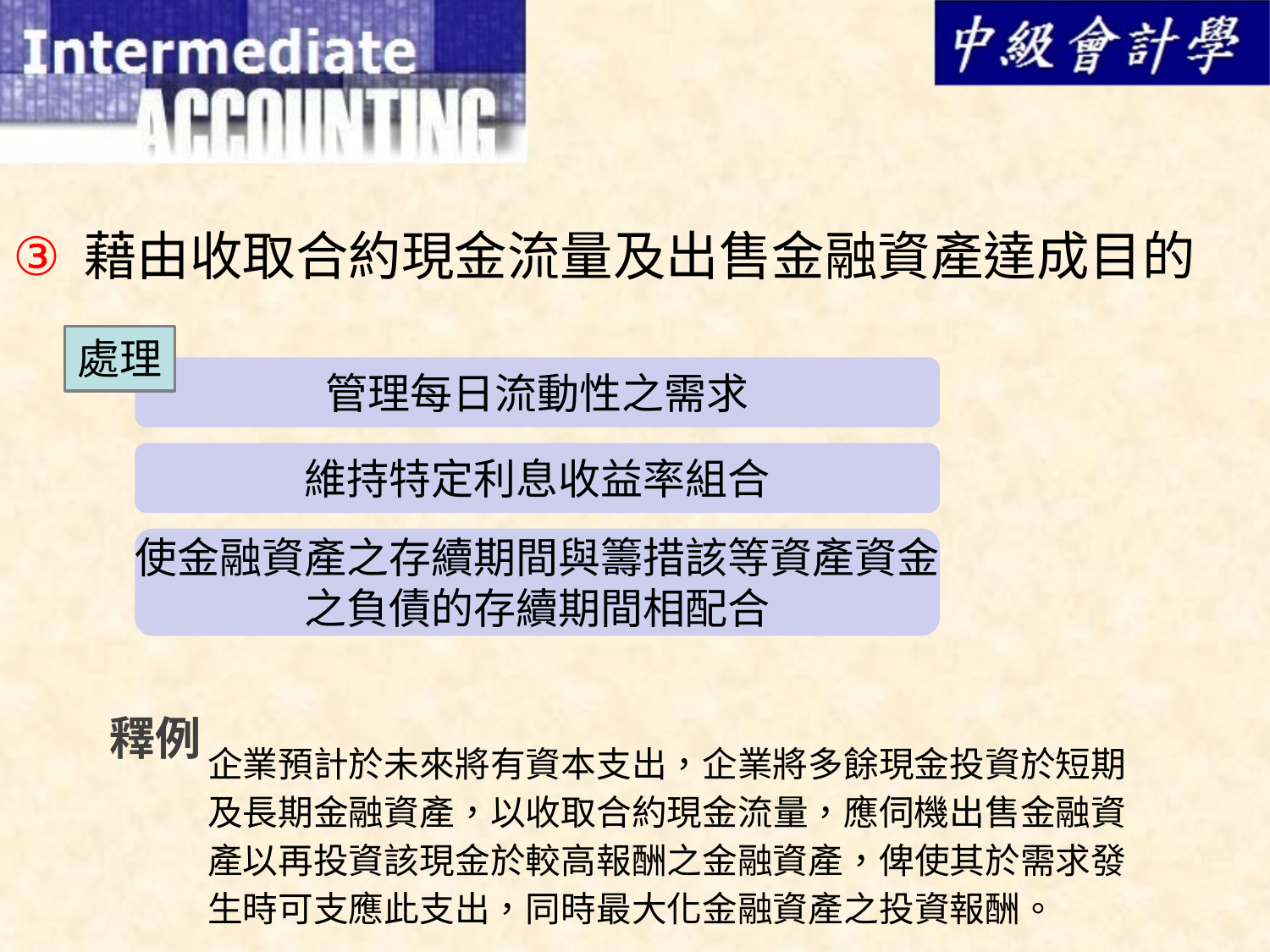

藉由收取合約現金流量及出售金融資產達成目的
處理
管理每日流動性之需求
維持特定利息收益率組合
使金融資產之存續期間與籌措該等資產資金
之負債的存續期間相配合
釋例
企業預計於未來將有資本支出，企業將多餘現金投資於短期及長期金融資產，以收取合約現金流量，應伺機出售金融資產以再投資該現金於較高報酬之金融資產，俾使其於需求發生時可支應此支出，同時最大化金融資產之投資報酬。